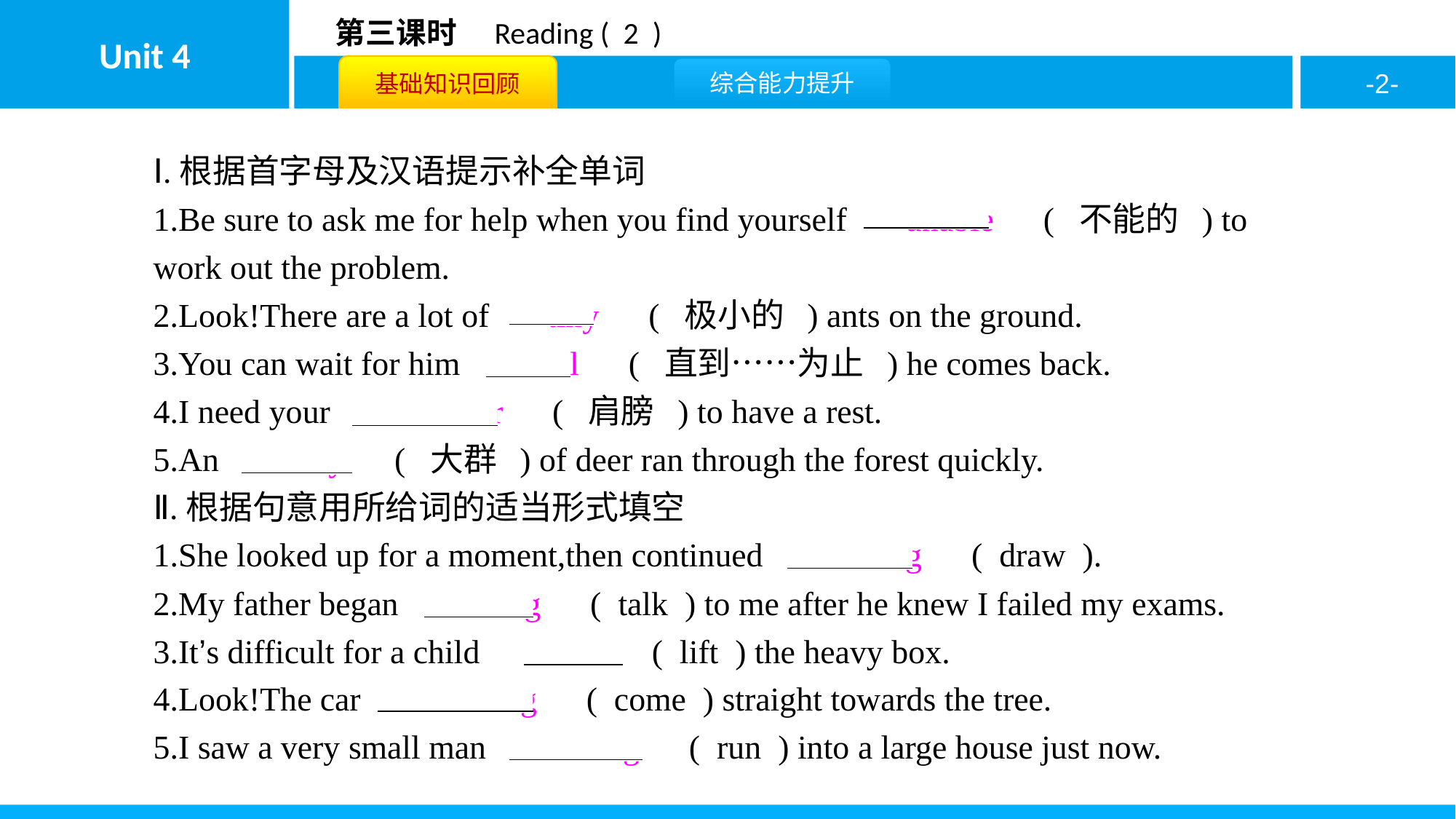

Ⅰ.根据首字母及汉语提示补全单词
1.Be sure to ask me for help when you find yourself 　unable　(  不能的  ) to work out the problem.
2.Look!There are a lot of 　tiny　(  极小的  ) ants on the ground.
3.You can wait for him 　until　(  直到……为止  ) he comes back.
4.I need your 　shoulder　(  肩膀  ) to have a rest.
5.An 　army　(  大群  ) of deer ran through the forest quickly.
Ⅱ.根据句意用所给词的适当形式填空
1.She looked up for a moment,then continued　drawing　(  draw  ).
2.My father began　talking　(  talk  ) to me after he knew I failed my exams.
3.It’s difficult for a child　to lift　(  lift  ) the heavy box.
4.Look!The car　it coming　(  come  ) straight towards the tree.
5.I saw a very small man　running　(  run  ) into a large house just now.